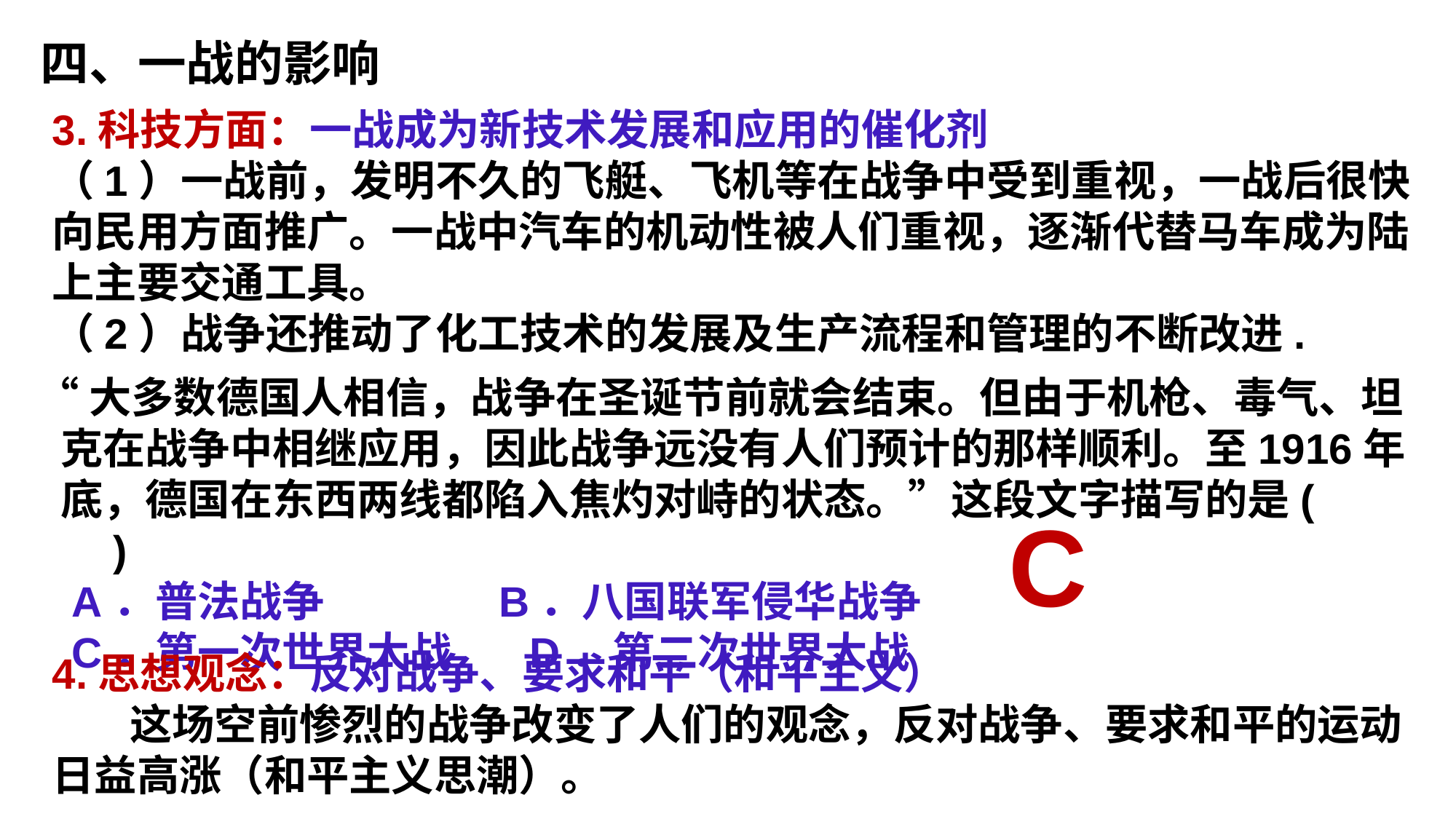

四、一战的影响
3.科技方面：一战成为新技术发展和应用的催化剂
（1）一战前，发明不久的飞艇、飞机等在战争中受到重视，一战后很快向民用方面推广。一战中汽车的机动性被人们重视，逐渐代替马车成为陆上主要交通工具。
（2）战争还推动了化工技术的发展及生产流程和管理的不断改进.
“大多数德国人相信，战争在圣诞节前就会结束。但由于机枪、毒气、坦克在战争中相继应用，因此战争远没有人们预计的那样顺利。至1916年底，德国在东西两线都陷入焦灼对峙的状态。”这段文字描写的是(　　)
   A．普法战争                 B．八国联军侵华战争
   C．第一次世界大战       D．第二次世界大战
C
4.思想观念：反对战争、要求和平（和平主义）
       这场空前惨烈的战争改变了人们的观念，反对战争、要求和平的运动日益高涨（和平主义思潮）。